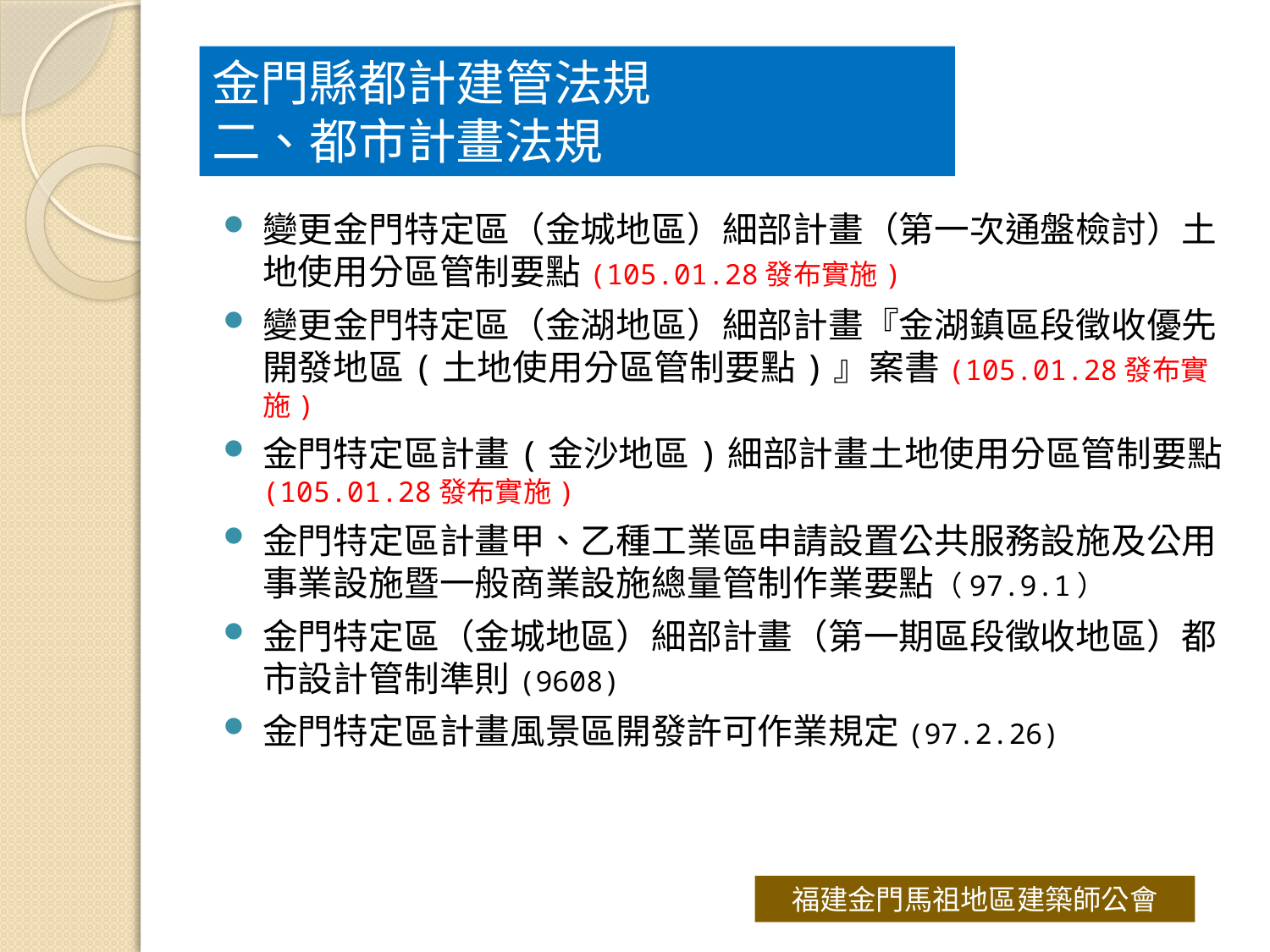

# 金門縣都計建管法規 二、都市計畫法規
變更金門特定區（金城地區）細部計畫（第一次通盤檢討）土地使用分區管制要點(105.01.28發布實施)
變更金門特定區（金湖地區）細部計畫『金湖鎮區段徵收優先開發地區(土地使用分區管制要點)』案書(105.01.28發布實施)
金門特定區計畫(金沙地區)細部計畫土地使用分區管制要點 (105.01.28發布實施)
金門特定區計畫甲、乙種工業區申請設置公共服務設施及公用事業設施暨一般商業設施總量管制作業要點（97.9.1）
金門特定區（金城地區）細部計畫（第一期區段徵收地區）都市設計管制準則(9608)
金門特定區計畫風景區開發許可作業規定(97.2.26)

福建金門馬祖地區建築師公會